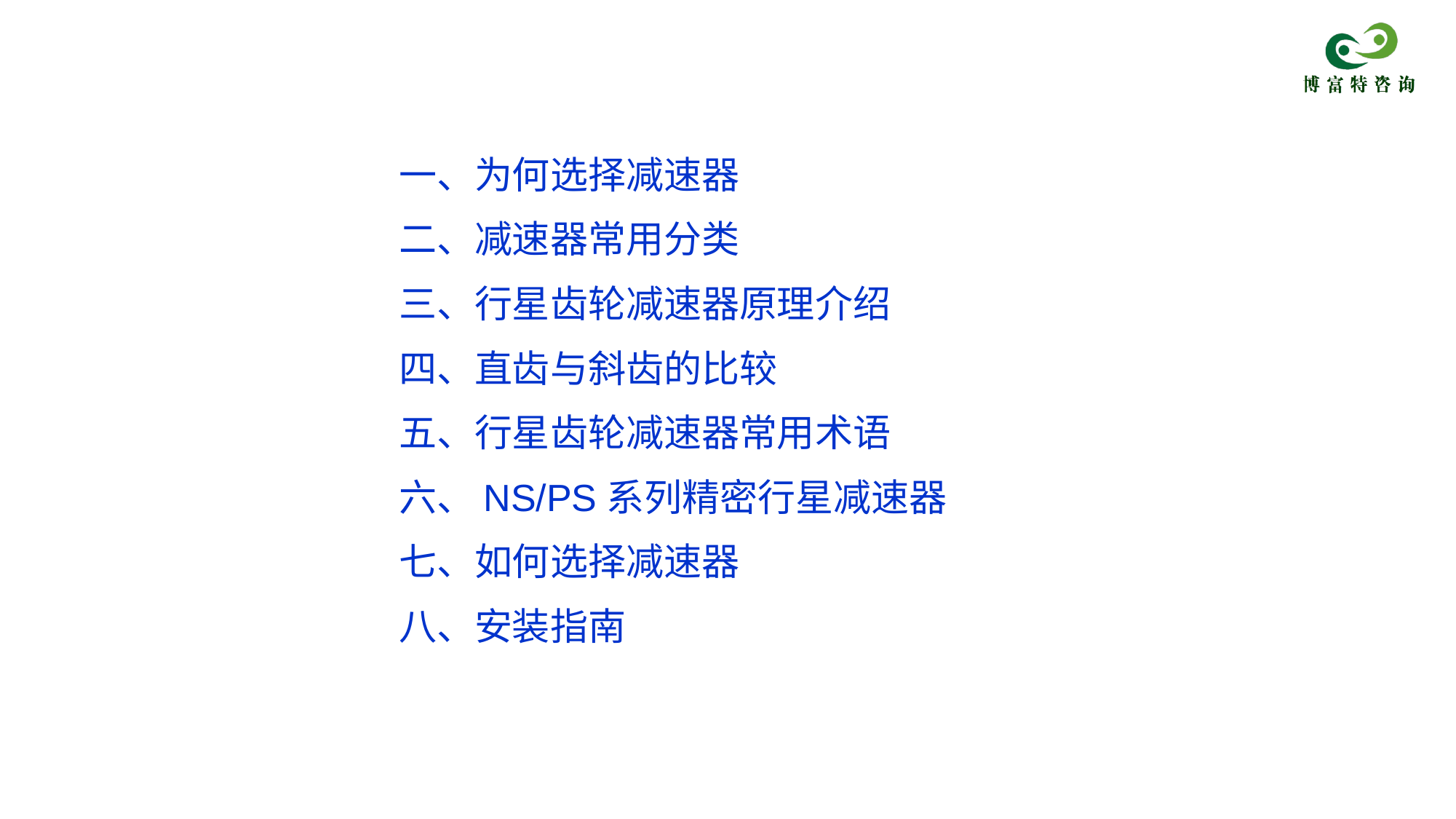

一、为何选择减速器
二、减速器常用分类
三、行星齿轮减速器原理介绍
四、直齿与斜齿的比较
五、行星齿轮减速器常用术语
六、NS/PS系列精密行星减速器
七、如何选择减速器
八、安装指南